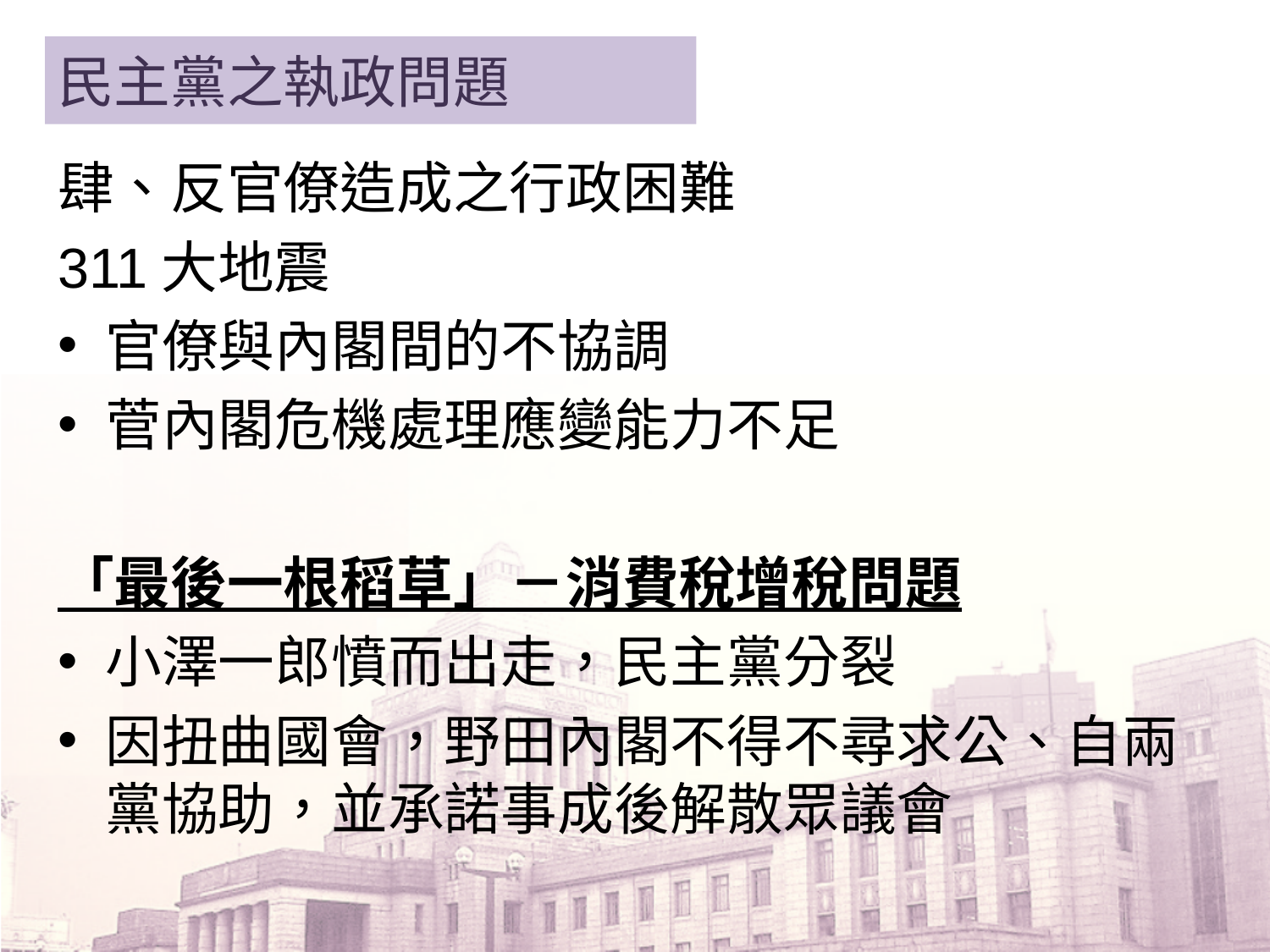

民主黨之執政問題
肆、反官僚造成之行政困難
311大地震
官僚與內閣間的不協調
菅內閣危機處理應變能力不足

「最後一根稻草」－消費稅增稅問題
小澤一郎憤而出走，民主黨分裂
因扭曲國會，野田內閣不得不尋求公、自兩黨協助，並承諾事成後解散眾議會